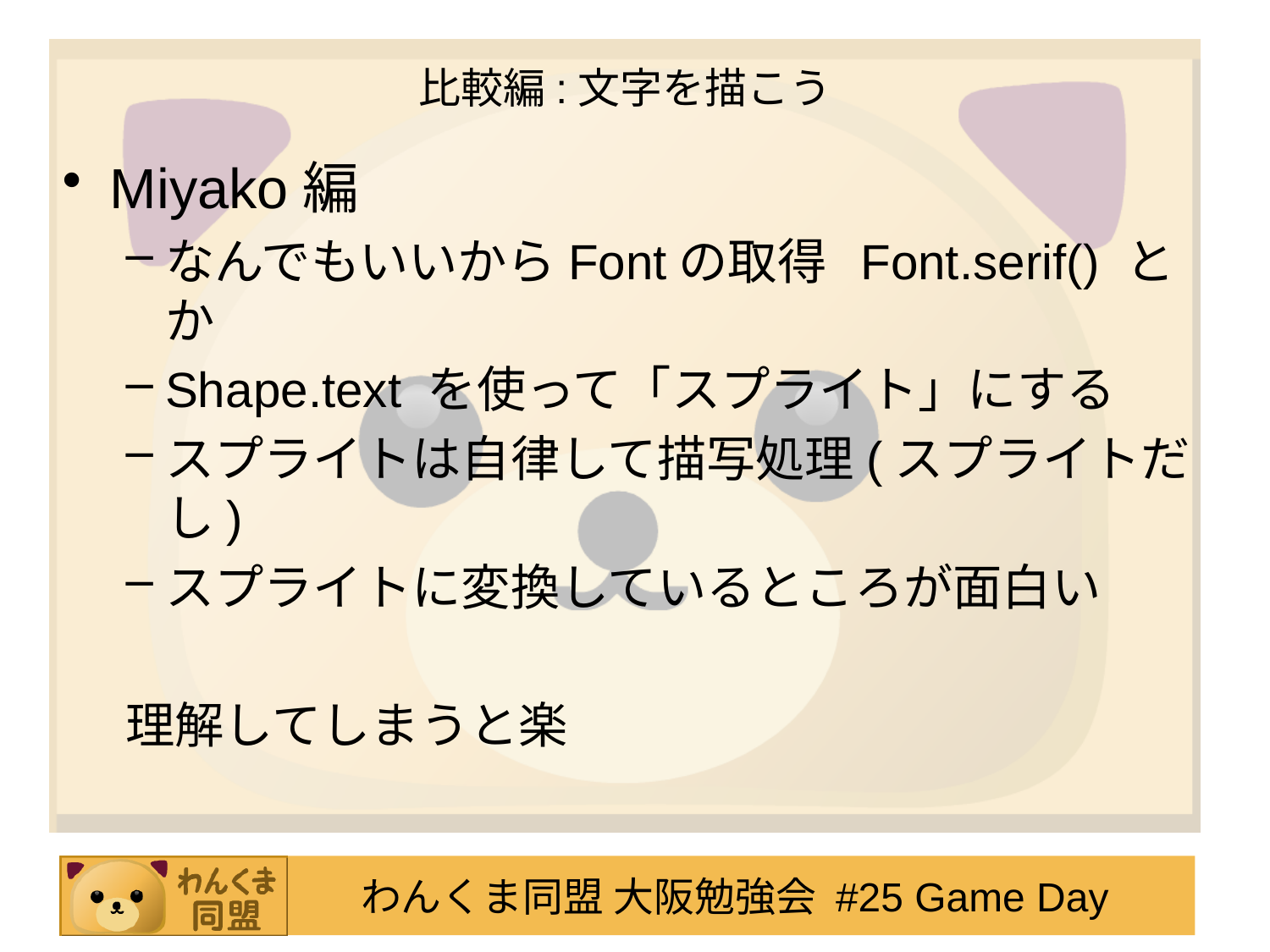

# 比較編:文字を描こう
Miyako編
なんでもいいからFontの取得  Font.serif() とか
Shape.text を使って「スプライト」にする
スプライトは自律して描写処理(スプライトだし)
スプライトに変換しているところが面白い

理解してしまうと楽